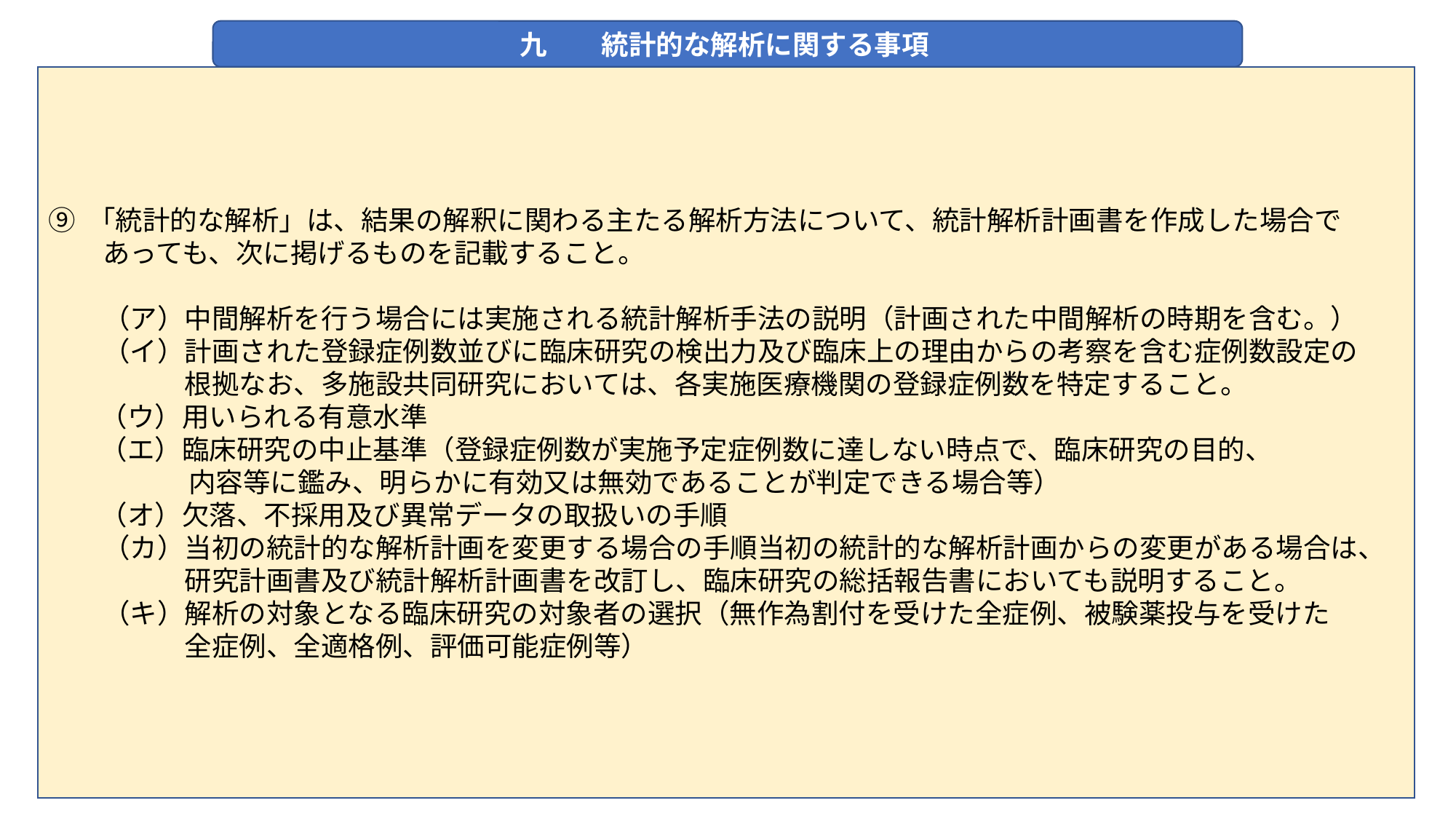

九　　統計的な解析に関する事項
⑨ 「統計的な解析」は、結果の解釈に関わる主たる解析方法について、統計解析計画書を作成した場合で
　　あっても、次に掲げるものを記載すること。

　　（ア）中間解析を行う場合には実施される統計解析手法の説明（計画された中間解析の時期を含む。）
　　（イ）計画された登録症例数並びに臨床研究の検出力及び臨床上の理由からの考察を含む症例数設定の
　　　　　根拠なお、多施設共同研究においては、各実施医療機関の登録症例数を特定すること。
　    （ウ）用いられる有意水準
　    （エ）臨床研究の中止基準（登録症例数が実施予定症例数に達しない時点で、臨床研究の目的、
 　　　　   内容等に鑑み、明らかに有効又は無効であることが判定できる場合等）
　    （オ）欠落、不採用及び異常データの取扱いの手順
　　（カ）当初の統計的な解析計画を変更する場合の手順当初の統計的な解析計画からの変更がある場合は、
　　　　　研究計画書及び統計解析計画書を改訂し、臨床研究の総括報告書においても説明すること。
　　（キ）解析の対象となる臨床研究の対象者の選択（無作為割付を受けた全症例、被験薬投与を受けた
　　　　　全症例、全適格例、評価可能症例等）